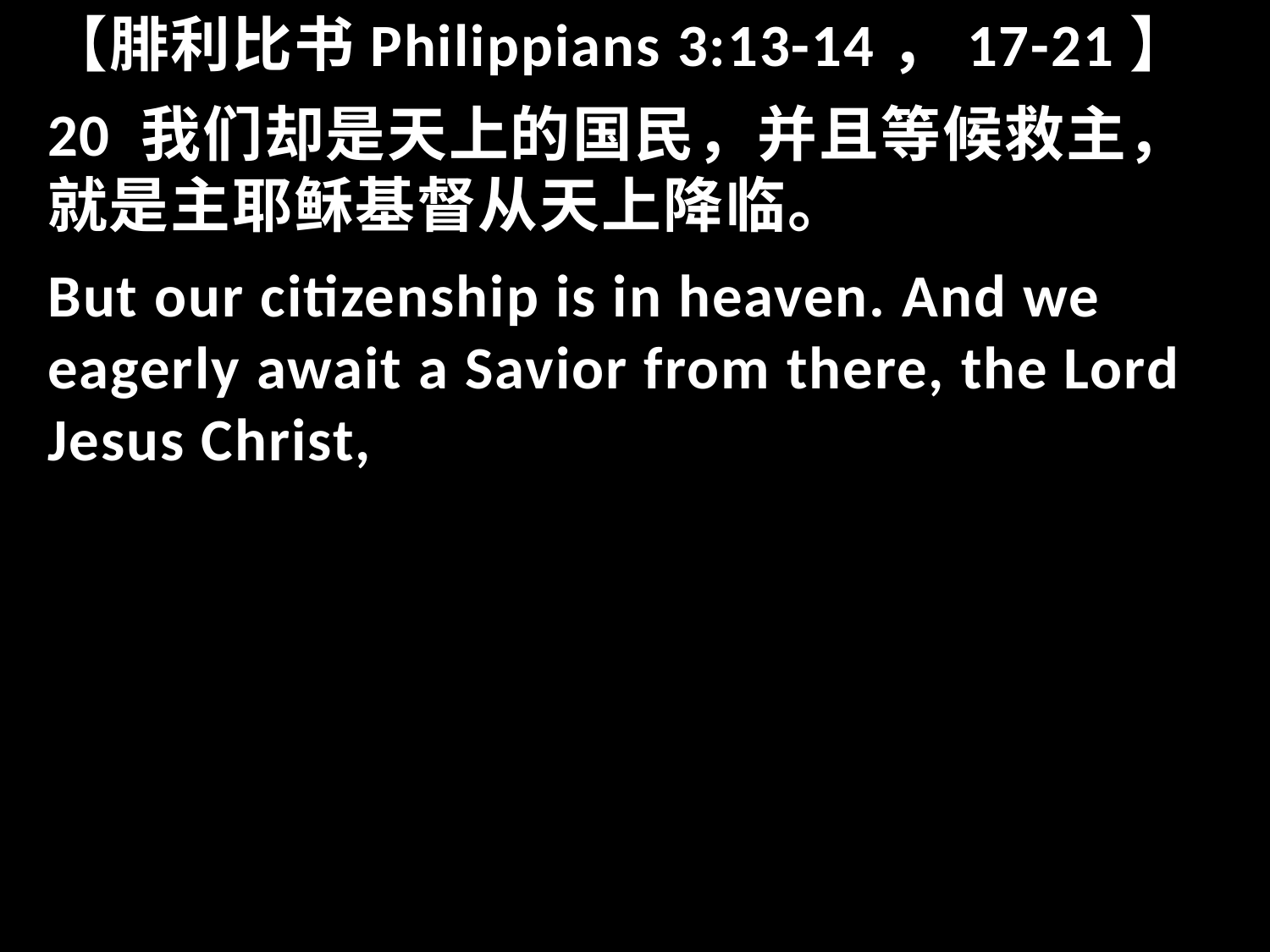

【腓利比书Philippians 3:13-14，17-21】
20 我们却是天上的国民，并且等候救主，就是主耶稣基督从天上降临。
But our citizenship is in heaven. And we eagerly await a Savior from there, the Lord Jesus Christ,